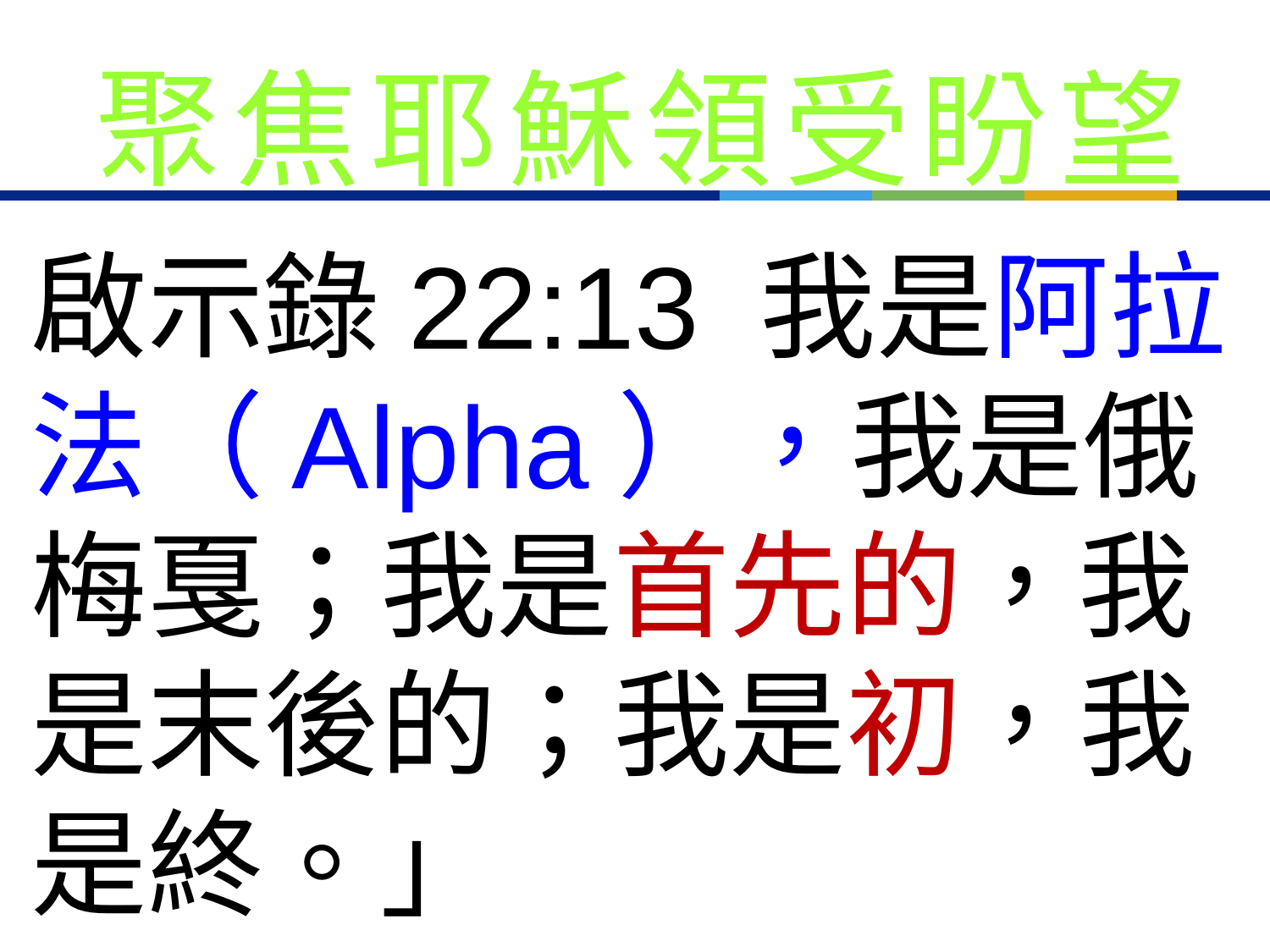

# 聚焦耶穌領受盼望
啟示錄22:13 我是阿拉法（Alpha），我是俄梅戛；我是首先的，我是末後的；我是初，我是終。」